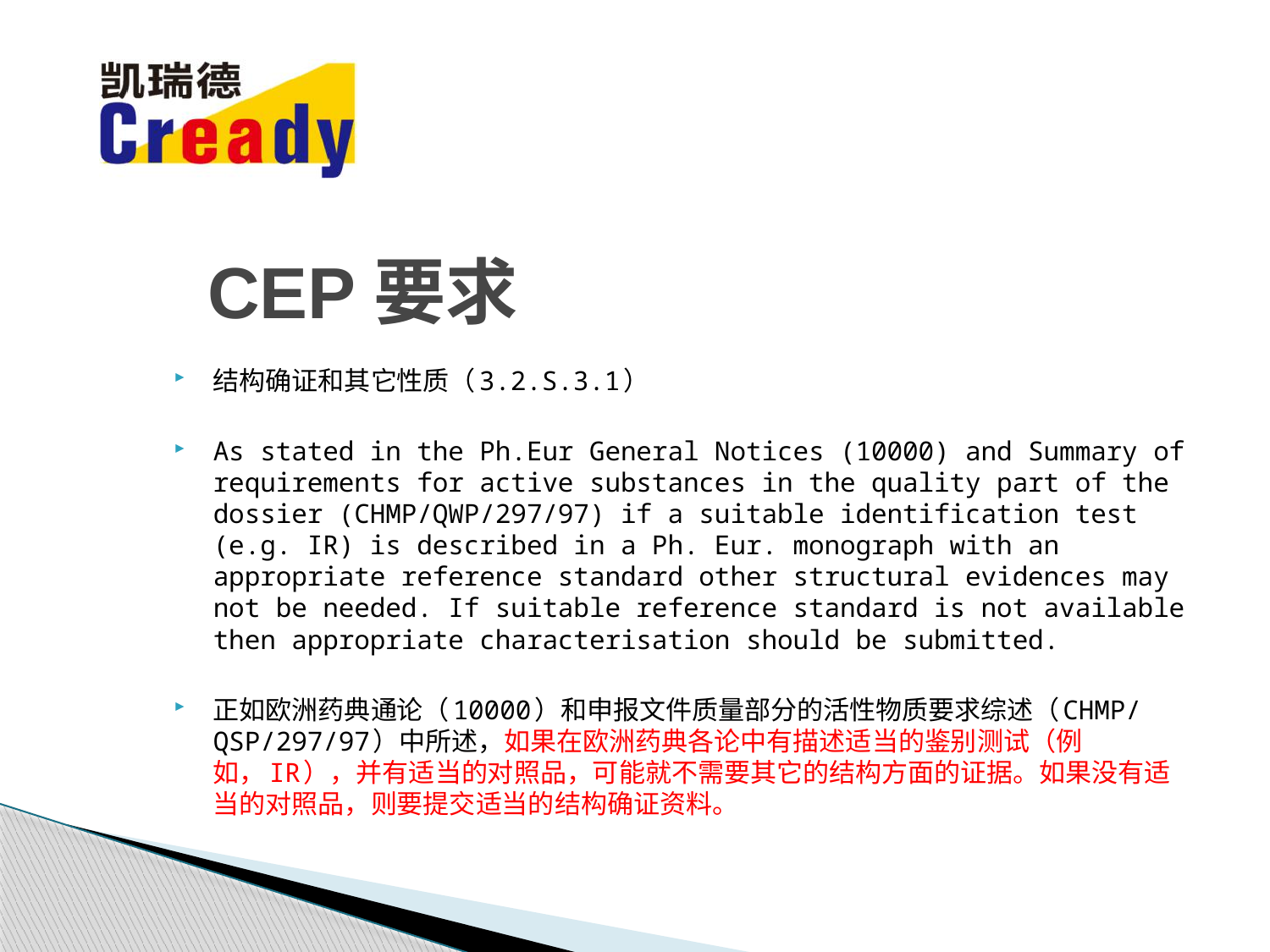

# CEP要求

结构确证和其它性质（3.2.S.3.1）

As stated in the Ph.Eur General Notices (10000) and Summary of requirements for active substances in the quality part of the dossier (CHMP/QWP/297/97) if a suitable identification test (e.g. IR) is described in a Ph. Eur. monograph with an appropriate reference standard other structural evidences may not be needed. If suitable reference standard is not available then appropriate characterisation should be submitted.

正如欧洲药典通论（10000）和申报文件质量部分的活性物质要求综述（CHMP/QSP/297/97）中所述，如果在欧洲药典各论中有描述适当的鉴别测试（例如，IR），并有适当的对照品，可能就不需要其它的结构方面的证据。如果没有适当的对照品，则要提交适当的结构确证资料。